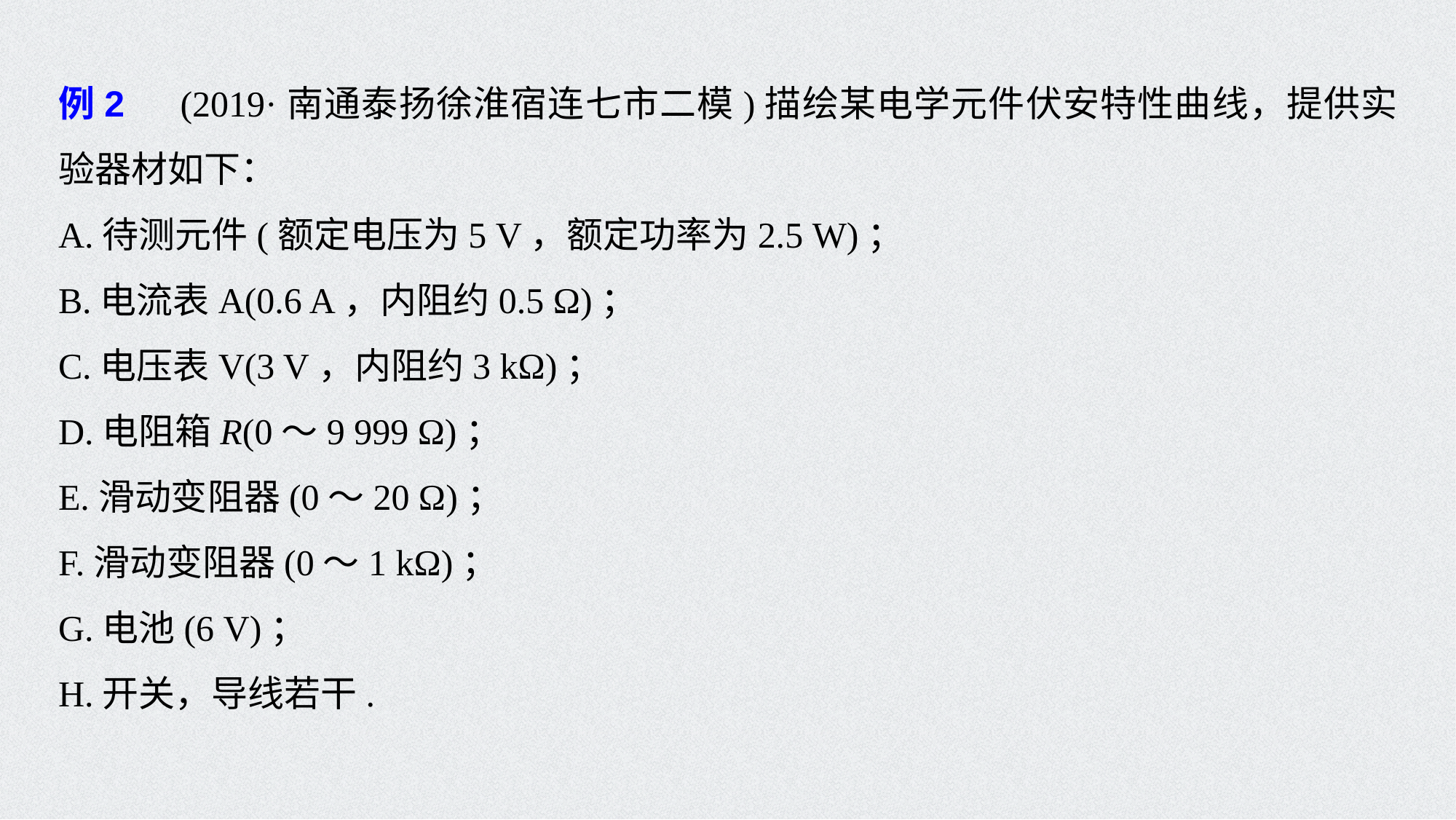

例2　(2019·南通泰扬徐淮宿连七市二模)描绘某电学元件伏安特性曲线，提供实验器材如下：
A.待测元件(额定电压为5 V，额定功率为2.5 W)；
B.电流表A(0.6 A，内阻约0.5 Ω)；
C.电压表V(3 V，内阻约3 kΩ)；
D.电阻箱R(0～9 999 Ω)；
E.滑动变阻器(0～20 Ω)；
F.滑动变阻器(0～1 kΩ)；
G.电池(6 V)；
H.开关，导线若干.